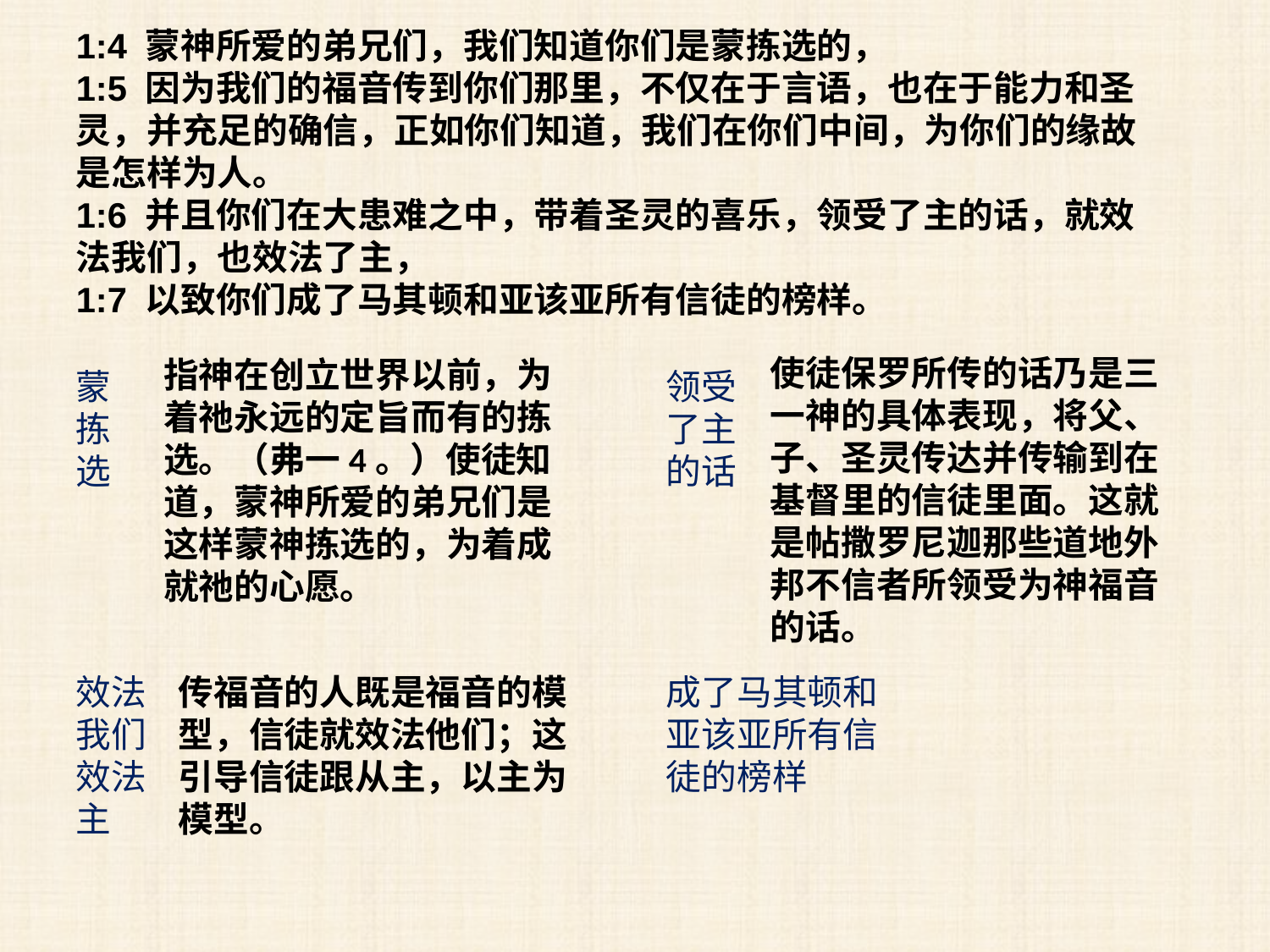

1:4 蒙神所爱的弟兄们，我们知道你们是蒙拣选的，
1:5 因为我们的福音传到你们那里，不仅在于言语，也在于能力和圣灵，并充足的确信，正如你们知道，我们在你们中间，为你们的缘故是怎样为人。
1:6 并且你们在大患难之中，带着圣灵的喜乐，领受了主的话，就效法我们，也效法了主，
1:7 以致你们成了马其顿和亚该亚所有信徒的榜样。
使徒保罗所传的话乃是三一神的具体表现，将父、子、圣灵传达并传输到在基督里的信徒里面。这就是帖撒罗尼迦那些道地外邦不信者所领受为神福音的话。
指神在创立世界以前，为着祂永远的定旨而有的拣选。（弗一4。）使徒知道，蒙神所爱的弟兄们是这样蒙神拣选的，为着成就祂的心愿。
蒙拣选
领受了主的话
效法我们效法主
传福音的人既是福音的模型，信徒就效法他们；这引导信徒跟从主，以主为模型。
成了马其顿和亚该亚所有信徒的榜样